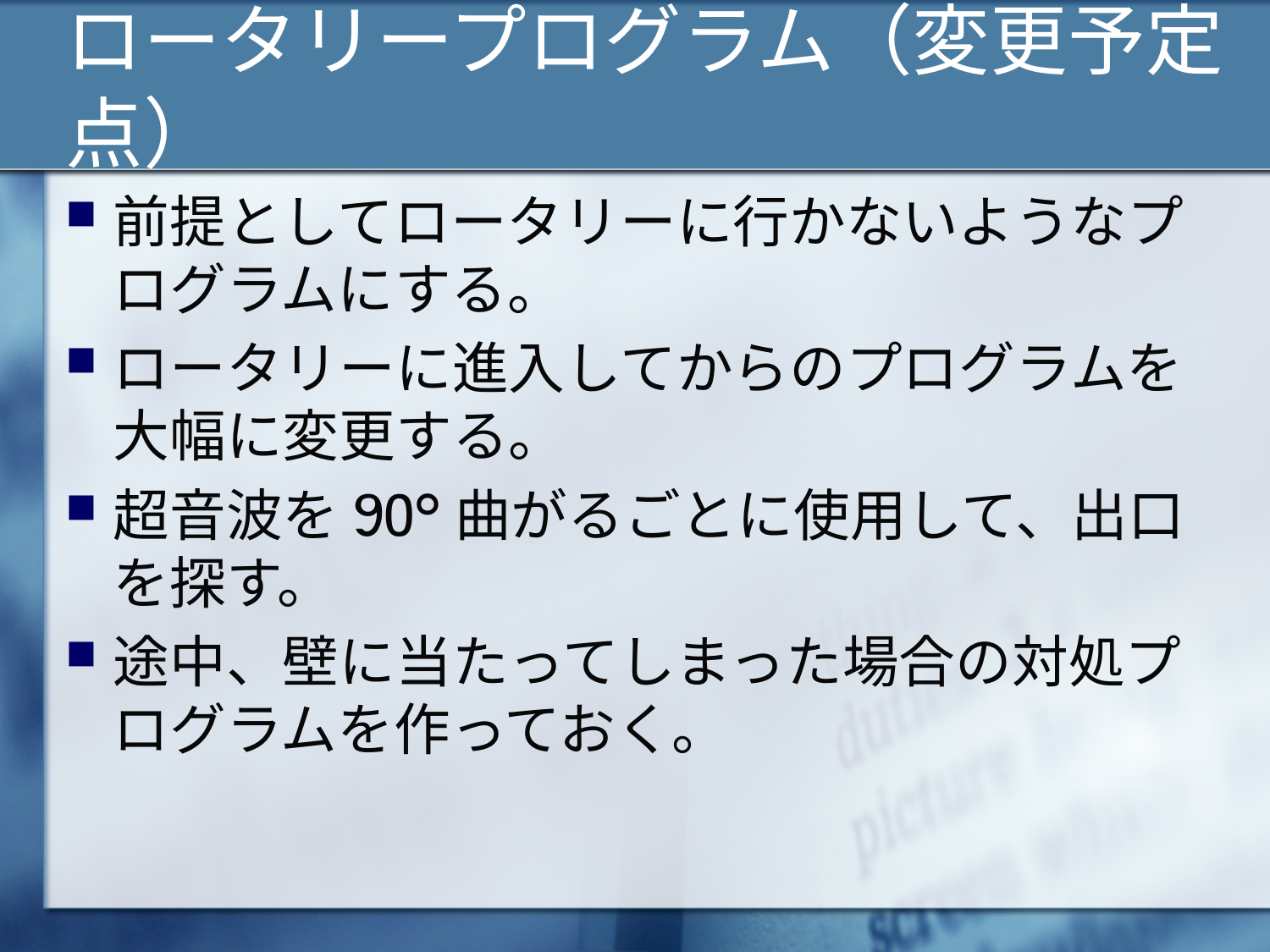

# ロータリープログラム（変更予定点）
前提としてロータリーに行かないようなプログラムにする。
ロータリーに進入してからのプログラムを大幅に変更する。
超音波を90°曲がるごとに使用して、出口を探す。
途中、壁に当たってしまった場合の対処プログラムを作っておく。